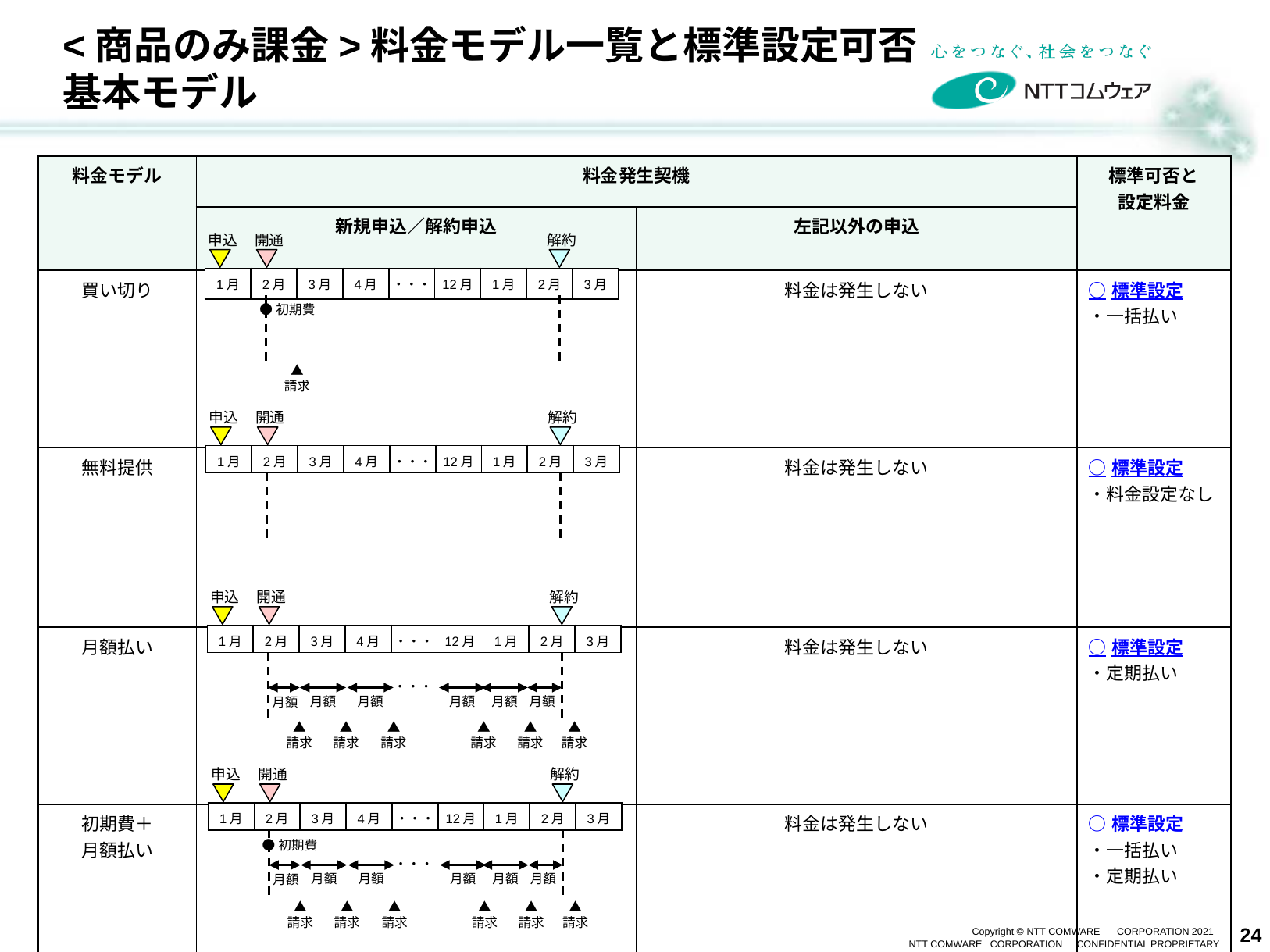

# <商品のみ課金>料金モデル一覧と標準設定可否 基本モデル
| 料金モデル | 料金発生契機 |  | 標準可否と 設定料金 |
| --- | --- | --- | --- |
|  | 新規申込／解約申込 | 左記以外の申込 |  |
| 買い切り |  | 料金は発生しない | ○標準設定 ・一括払い |
| 無料提供 |  | 料金は発生しない | ○標準設定 ・料金設定なし |
| 月額払い |  | 料金は発生しない | ○標準設定 ・定期払い |
| 初期費＋ 月額払い |  | 料金は発生しない | ○標準設定 ・一括払い ・定期払い |
申込
開通
解約

| 1月 | 2月 | 3月 | 4月 | ・・・ | 12月 | 1月 | 2月 | 3月 |
| --- | --- | --- | --- | --- | --- | --- | --- | --- |
●初期費
▲
請求
申込
開通
解約

| 1月 | 2月 | 3月 | 4月 | ・・・ | 12月 | 1月 | 2月 | 3月 |
| --- | --- | --- | --- | --- | --- | --- | --- | --- |
申込
開通
解約

| 1月 | 2月 | 3月 | 4月 | ・・・ | 12月 | 1月 | 2月 | 3月 |
| --- | --- | --- | --- | --- | --- | --- | --- | --- |
・・・
月額
月額
月額
月額
月額
月額
▲
請求
▲
請求
▲
請求
▲
請求
▲
請求
▲
請求
申込
開通
解約

| 1月 | 2月 | 3月 | 4月 | ・・・ | 12月 | 1月 | 2月 | 3月 |
| --- | --- | --- | --- | --- | --- | --- | --- | --- |
●初期費
・・・
月額
月額
月額
月額
月額
月額
▲
請求
▲
請求
▲
請求
▲
請求
▲
請求
▲
請求